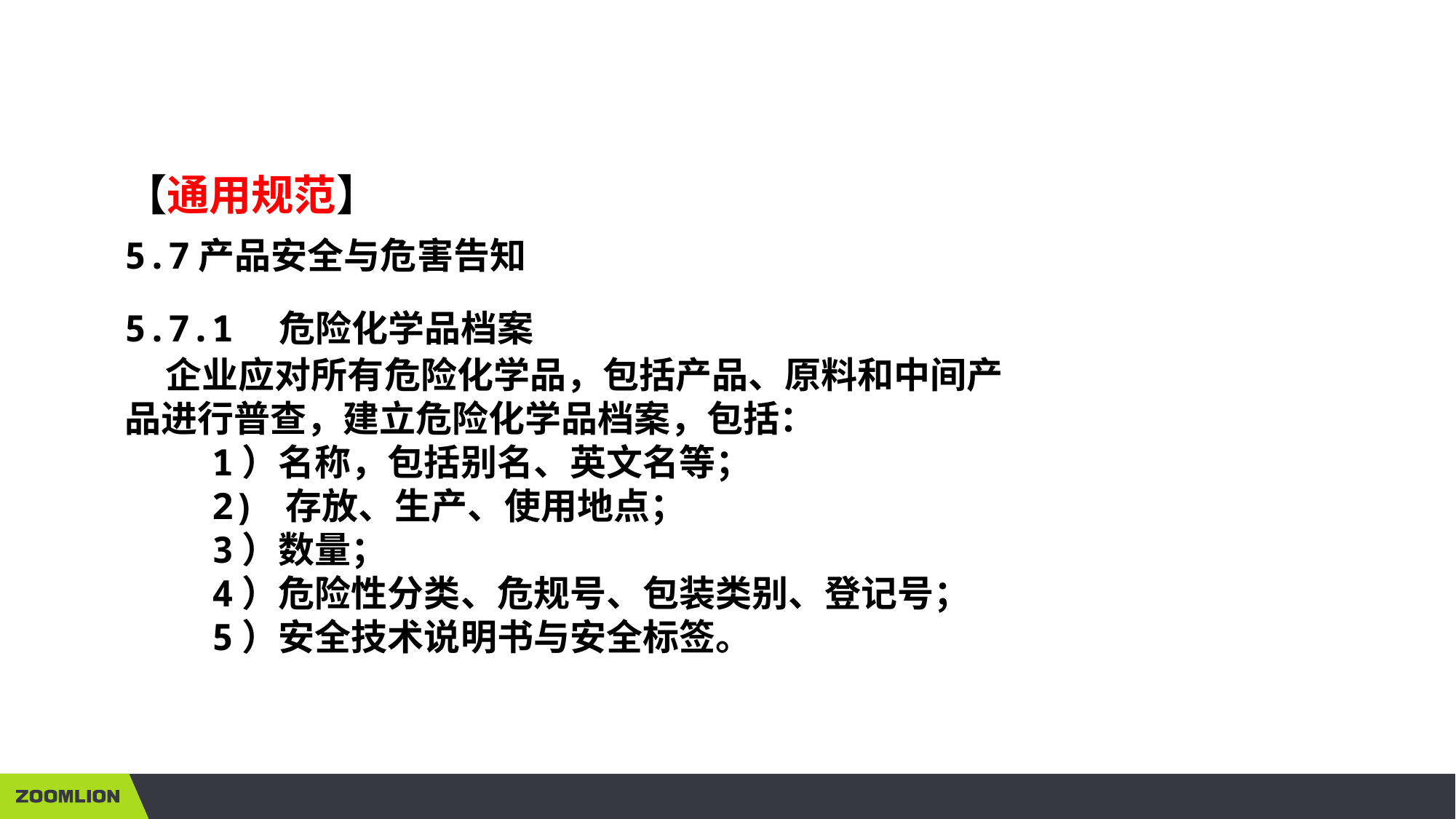

【通用规范】
5.7产品安全与危害告知
5.7.1  危险化学品档案
    企业应对所有危险化学品，包括产品、原料和中间产
品进行普查，建立危险化学品档案，包括：
    1）名称，包括别名、英文名等；
    2) 存放、生产、使用地点；
    3）数量；
    4）危险性分类、危规号、包装类别、登记号；
    5）安全技术说明书与安全标签。